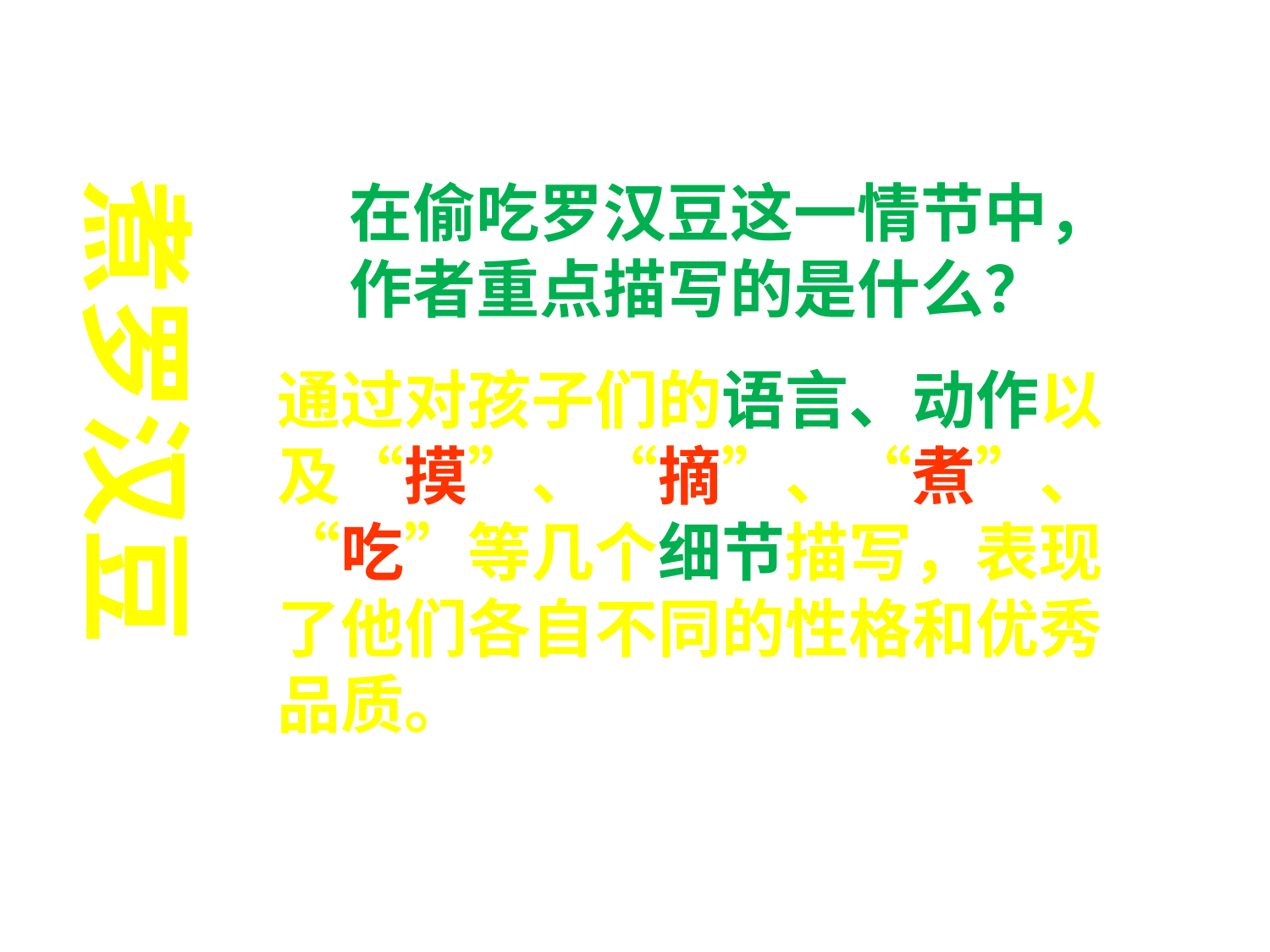

煮罗汉豆
在偷吃罗汉豆这一情节中，  作者重点描写的是什么？

通过对孩子们的语言、动作以及“摸”、“摘”、“煮”、“吃”等几个细节描写，表现了他们各自不同的性格和优秀品质。